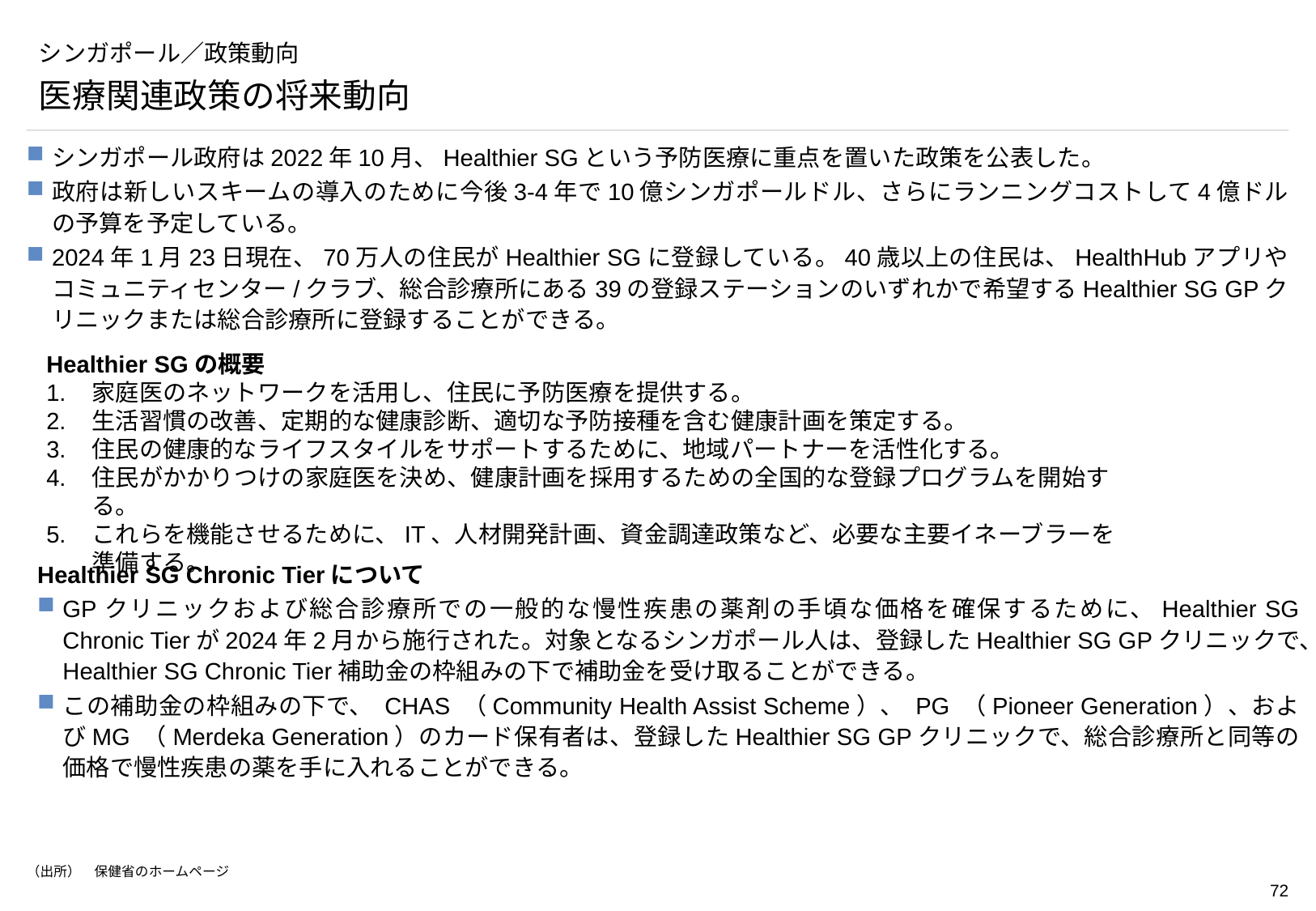

# シンガポール／政策動向
医療関連政策の将来動向
シンガポール政府は2022年10月、Healthier SGという予防医療に重点を置いた政策を公表した。
政府は新しいスキームの導入のために今後3-4年で10億シンガポールドル、さらにランニングコストして4億ドルの予算を予定している。
2024年1月23日現在、70万人の住民がHealthier SGに登録している。40歳以上の住民は、HealthHubアプリやコミュニティセンター/クラブ、総合診療所にある39の登録ステーションのいずれかで希望するHealthier SG GPクリニックまたは総合診療所に登録することができる。
Healthier SGの概要
家庭医のネットワークを活用し、住民に予防医療を提供する。
生活習慣の改善、定期的な健康診断、適切な予防接種を含む健康計画を策定する。
住民の健康的なライフスタイルをサポートするために、地域パートナーを活性化する。
住民がかかりつけの家庭医を決め、健康計画を採用するための全国的な登録プログラムを開始する。
これらを機能させるために、IT、人材開発計画、資金調達政策など、必要な主要イネーブラーを準備する。
Healthier SG Chronic Tierについて
GPクリニックおよび総合診療所での一般的な慢性疾患の薬剤の手頃な価格を確保するために、Healthier SG Chronic Tierが2024年2月から施行された。対象となるシンガポール人は、登録したHealthier SG GPクリニックで、Healthier SG Chronic Tier補助金の枠組みの下で補助金を受け取ることができる。
この補助金の枠組みの下で、 CHAS （Community Health Assist Scheme）、 PG （Pioneer Generation）、およびMG （Merdeka Generation）のカード保有者は、登録したHealthier SG GPクリニックで、総合診療所と同等の価格で慢性疾患の薬を手に入れることができる。
（出所）　保健省のホームページ